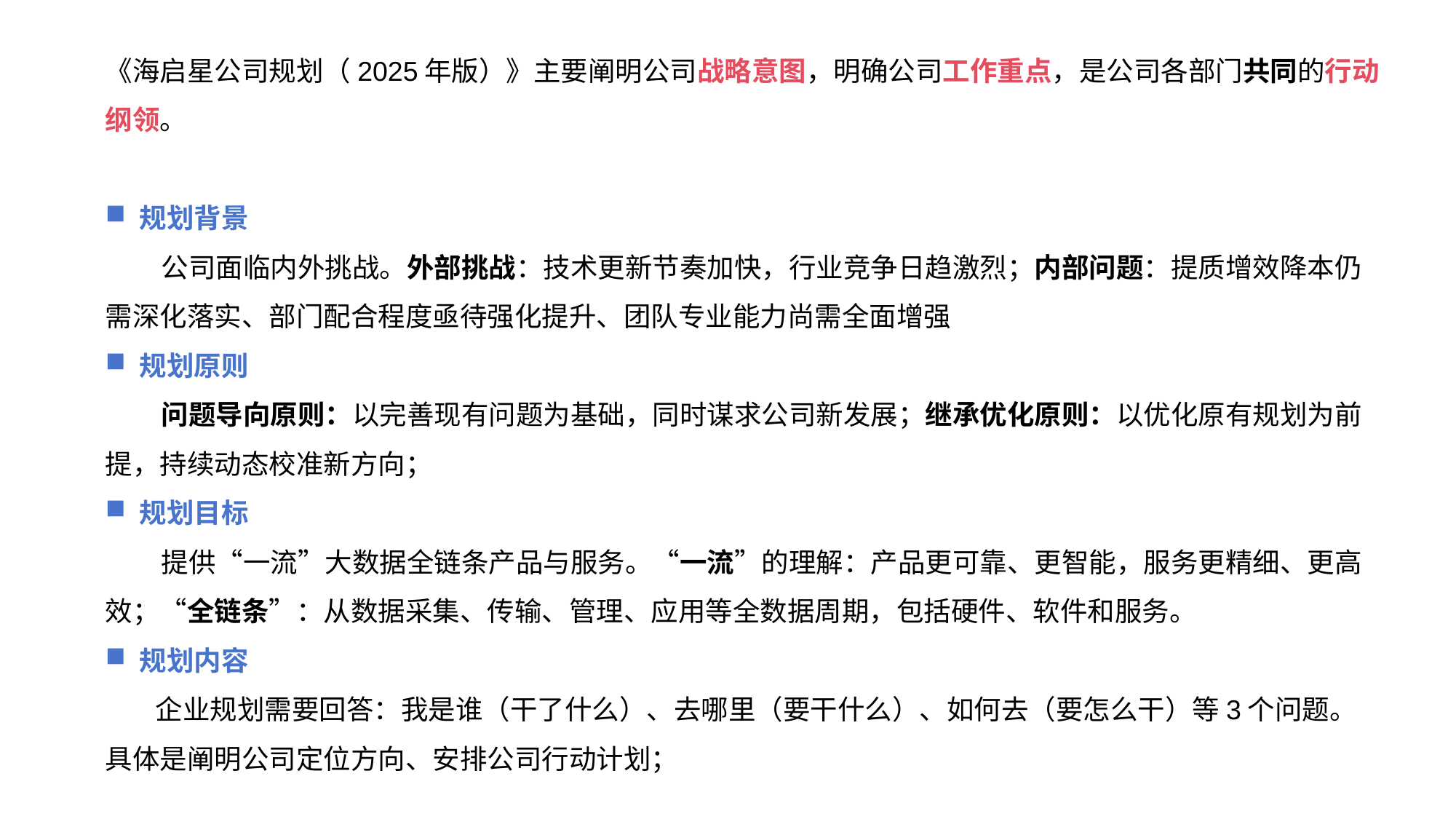

《海启星公司规划（2025年版）》主要阐明公司战略意图，明确公司工作重点，是公司各部门共同的行动纲领。

规划背景
        公司面临内外挑战。外部挑战：技术更新节奏加快，行业竞争日趋激烈；内部问题：提质增效降本仍需深化落实​​、部门配合程度亟待强化提升​​、团队专业能力尚需全面增强​
规划原则
        问题导向原则：以完善现有问题为基础，同时谋求公司新发展；继承优化原则：以优化原有规划为前提，持续动态校准新方向；
规划目标
        提供“一流”大数据全链条产品与服务。“一流”的理解：产品更可靠、更智能，服务更精细、更高效；“全链条”：从数据采集、传输、管理、应用等全数据周期，包括硬件、软件和服务。
规划内容
       企业规划需要回答：我是谁（干了什么）、去哪里（要干什么）、如何去（要怎么干）等3个问题。具体是阐明公司定位方向、安排公司行动计划；